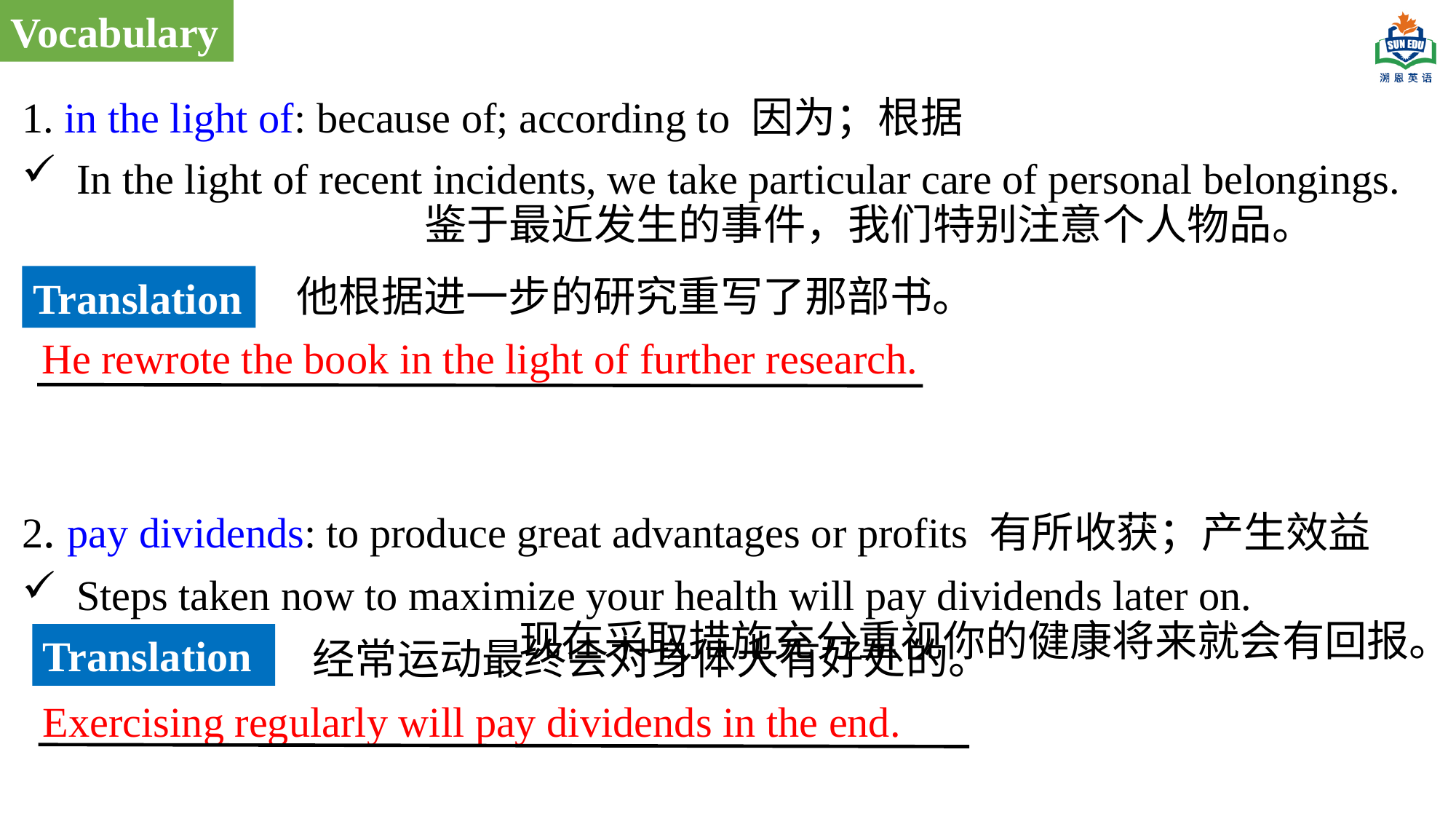

Vocabulary
1. in the light of: because of; according to 因为；根据
In the light of recent incidents, we take particular care of personal belongings.                                  鉴于最近发生的事件，我们特别注意个人物品。

2. pay dividends: to produce great advantages or profits 有所收获；产生效益
Steps taken now to maximize your health will pay dividends later on.                                                          现在采取措施充分重视你的健康将来就会有回报。
他根据进一步的研究重写了那部书。
Translation
He rewrote the book in the light of further research.
Translation
经常运动最终会对身体大有好处的。
Exercising regularly will pay dividends in the end.